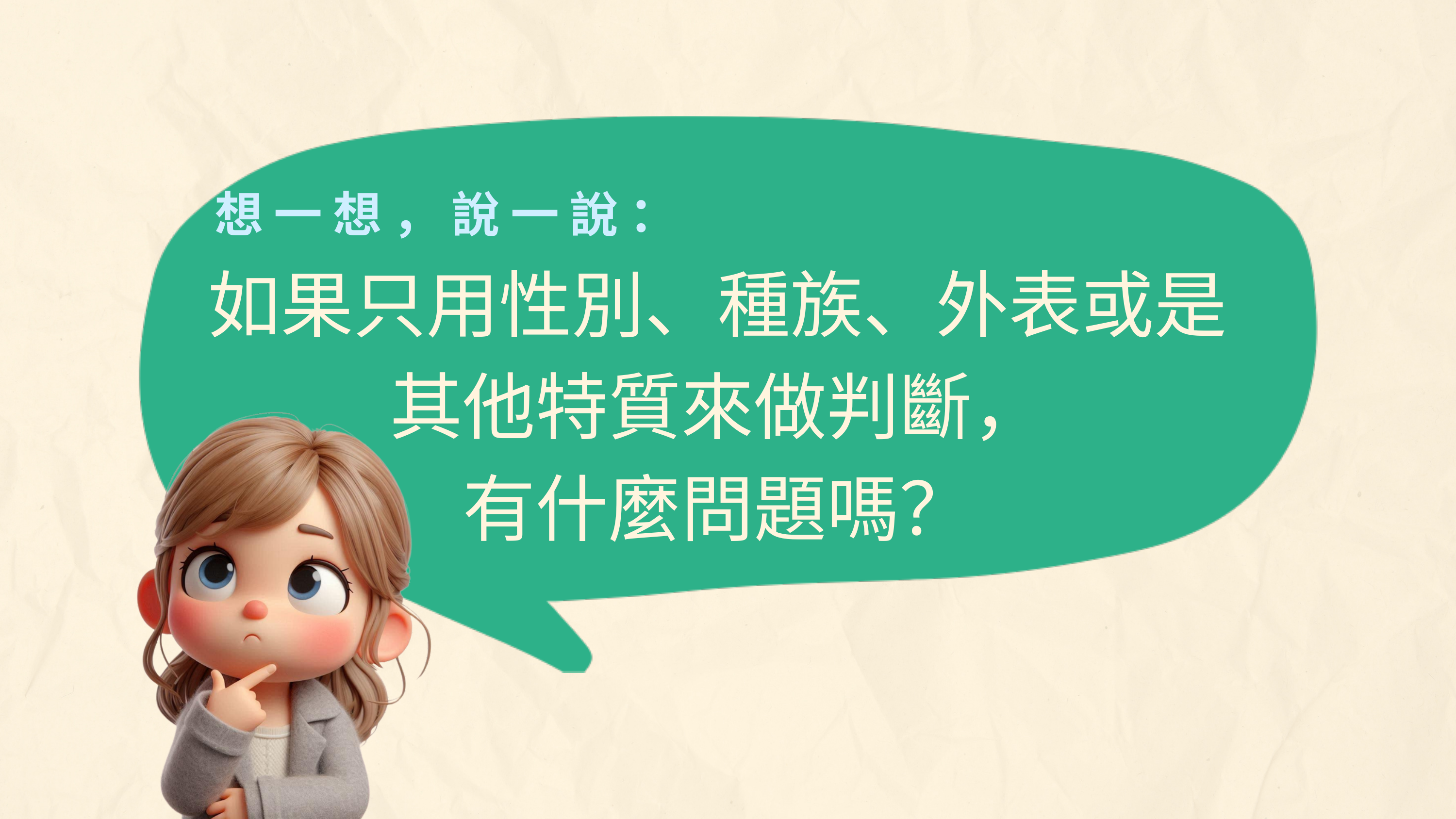

想一想，說一說：
如果只用性別、種族、外表或是
其他特質來做判斷，
有什麼問題嗎？